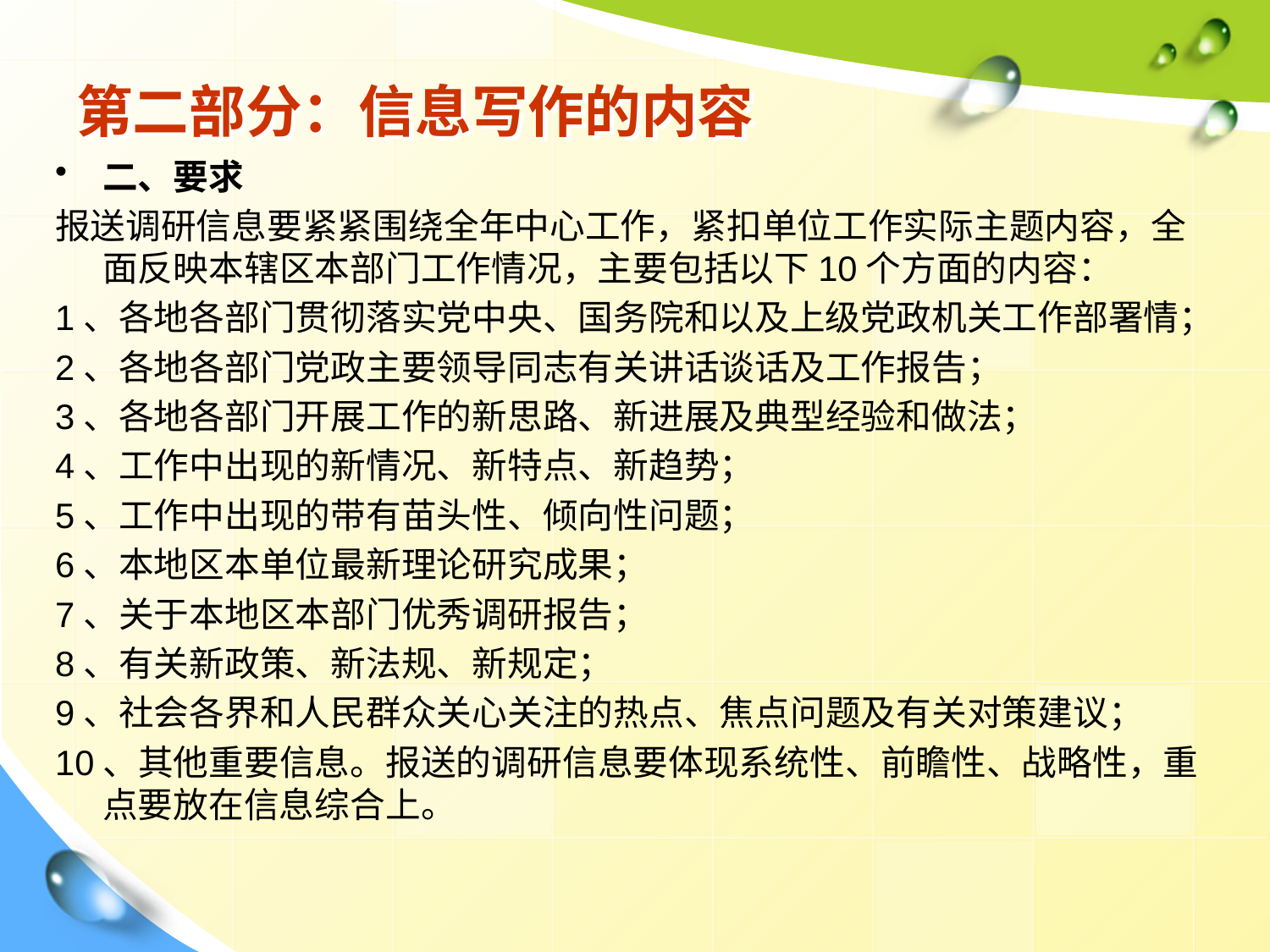

# 第二部分：信息写作的内容
二、要求
报送调研信息要紧紧围绕全年中心工作，紧扣单位工作实际主题内容，全面反映本辖区本部门工作情况，主要包括以下10个方面的内容：
1、各地各部门贯彻落实党中央、国务院和以及上级党政机关工作部署情；
2、各地各部门党政主要领导同志有关讲话谈话及工作报告；
3、各地各部门开展工作的新思路、新进展及典型经验和做法；
4、工作中出现的新情况、新特点、新趋势；
5、工作中出现的带有苗头性、倾向性问题；
6、本地区本单位最新理论研究成果；
7、关于本地区本部门优秀调研报告；
8、有关新政策、新法规、新规定；
9、社会各界和人民群众关心关注的热点、焦点问题及有关对策建议；
10、其他重要信息。报送的调研信息要体现系统性、前瞻性、战略性，重点要放在信息综合上。